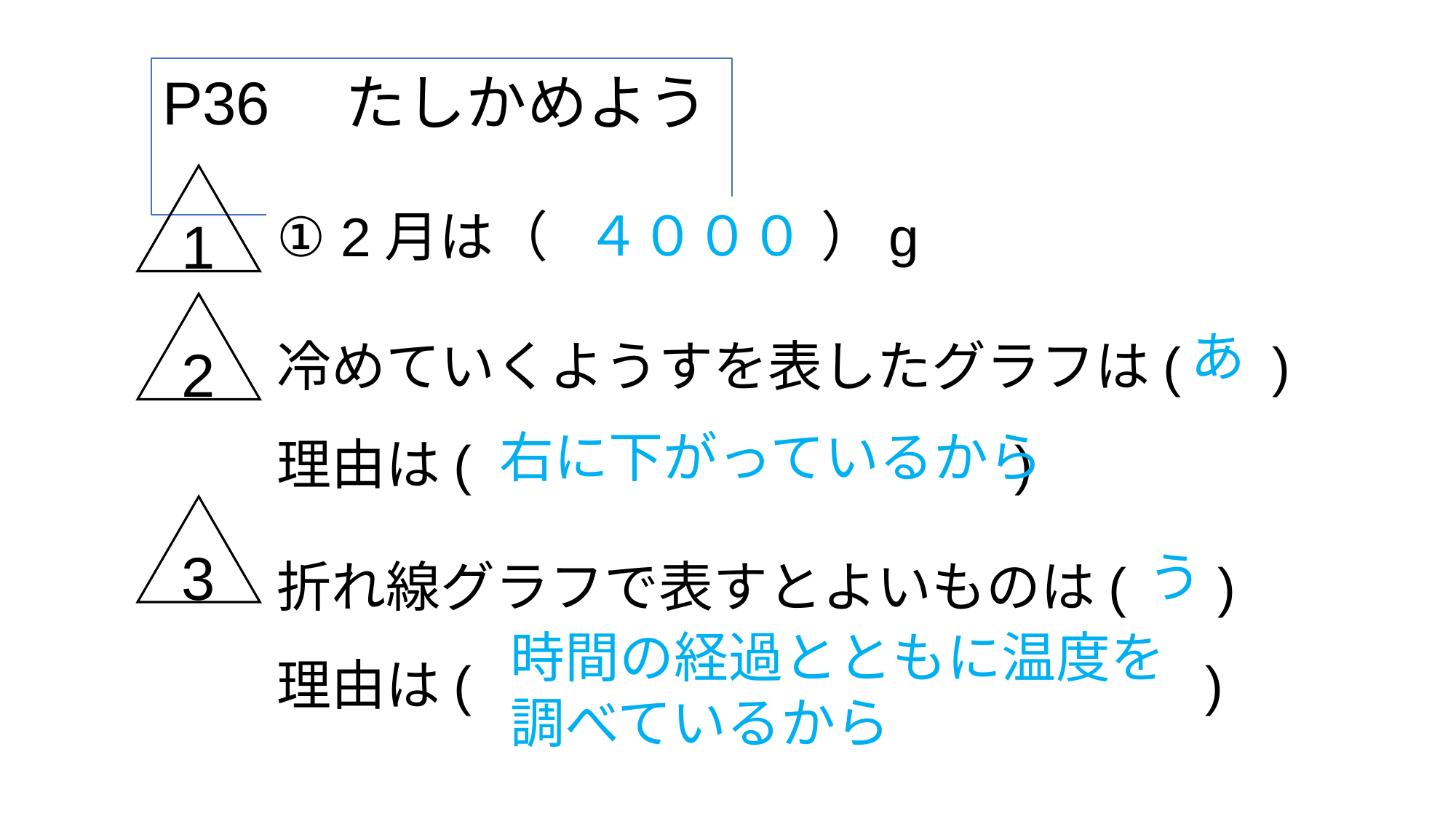

P36　たしかめよう
1
４０００
① 2月は（　　　　　）g
2
冷めていくようすを表したグラフは(      )
理由は(                                    )
あ
右に下がっているから
3
折れ線グラフで表すとよいものは(      )
理由は(                                    　　　)
う
時間の経過とともに温度を調べているから